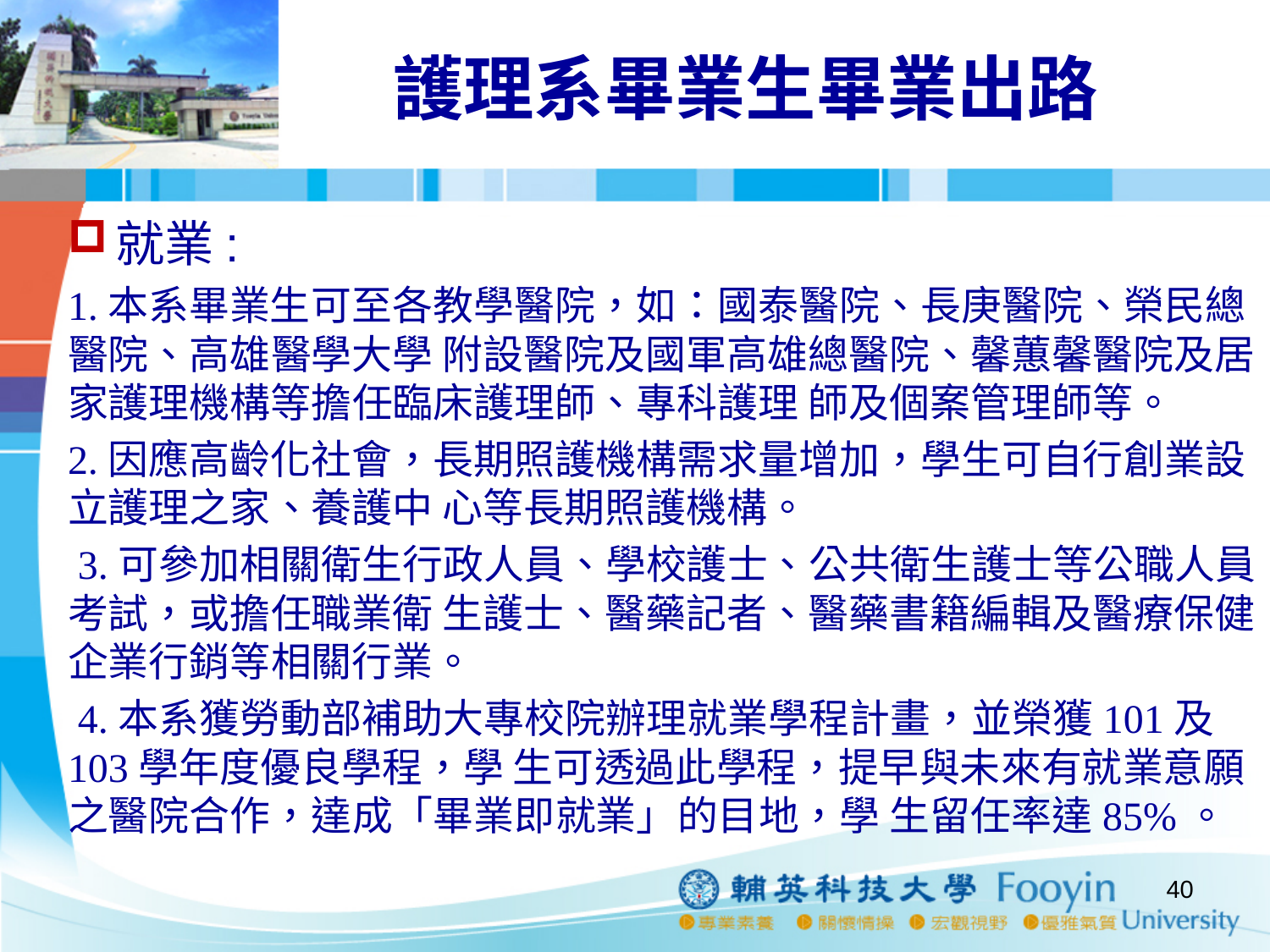

# 護理系畢業生畢業出路
就業:
1.本系畢業生可至各教學醫院，如：國泰醫院、長庚醫院、榮民總醫院、高雄醫學大學 附設醫院及國軍高雄總醫院、馨蕙馨醫院及居家護理機構等擔任臨床護理師、專科護理 師及個案管理師等。
2.因應高齡化社會，長期照護機構需求量增加，學生可自行創業設立護理之家、養護中 心等長期照護機構。
 3.可參加相關衛生行政人員、學校護士、公共衛生護士等公職人員考試，或擔任職業衛 生護士、醫藥記者、醫藥書籍編輯及醫療保健企業行銷等相關行業。
 4.本系獲勞動部補助大專校院辦理就業學程計畫，並榮獲101及103學年度優良學程，學 生可透過此學程，提早與未來有就業意願之醫院合作，達成「畢業即就業」的目地，學 生留任率達85%。
40